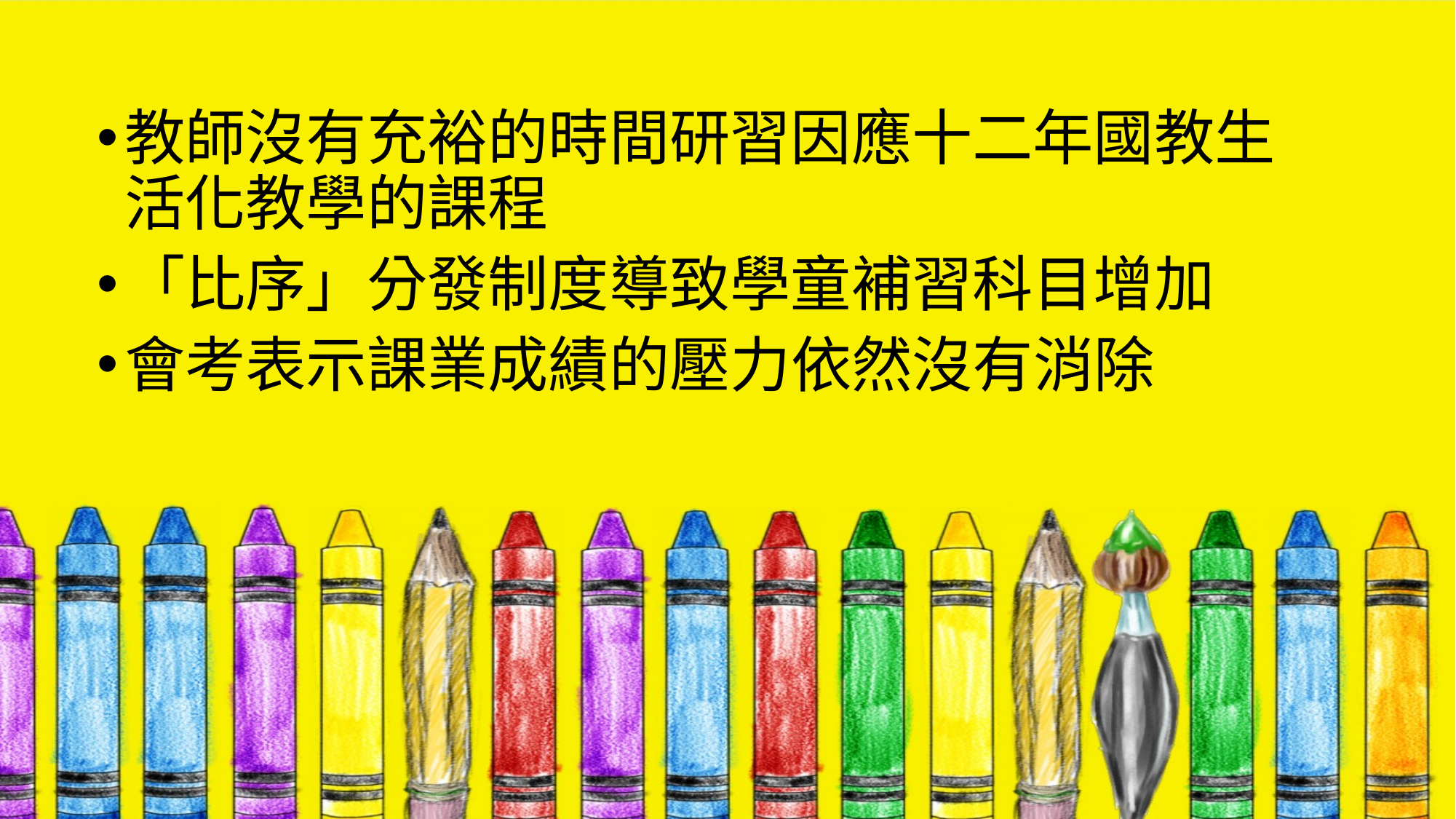

教師沒有充裕的時間研習因應十二年國教生活化教學的課程
「比序」分發制度導致學童補習科目增加
會考表示課業成績的壓力依然沒有消除